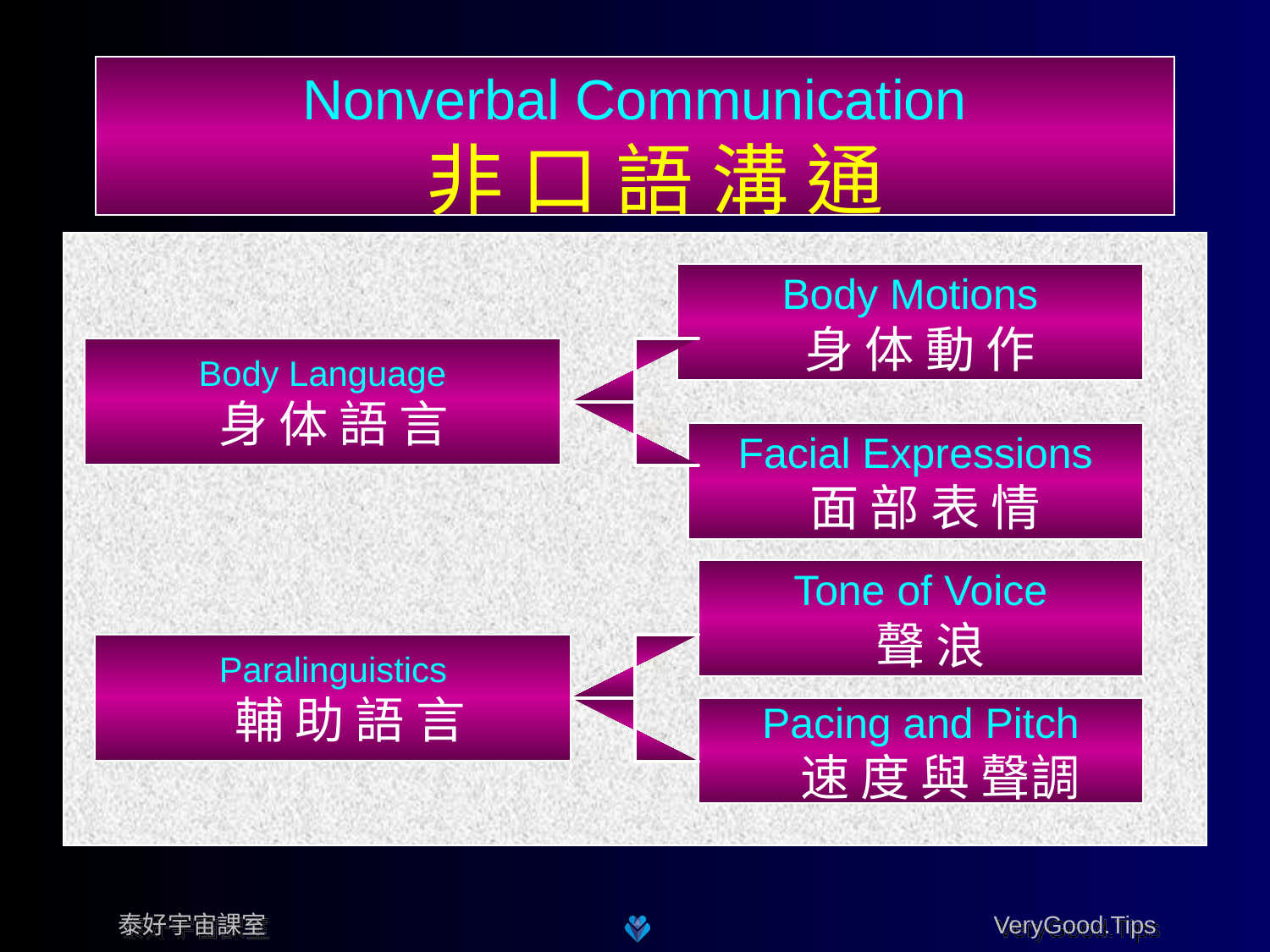

# Nonverbal Communication 非 口 語 溝 通

Body Motions
 身 体 動 作
Body Language
 身 体 語 言

Facial Expressions
 面 部 表 情
Tone of Voice
 聲 浪
Paralinguistics
  輔 助 語 言

Pacing and Pitch
   速 度 與 聲調